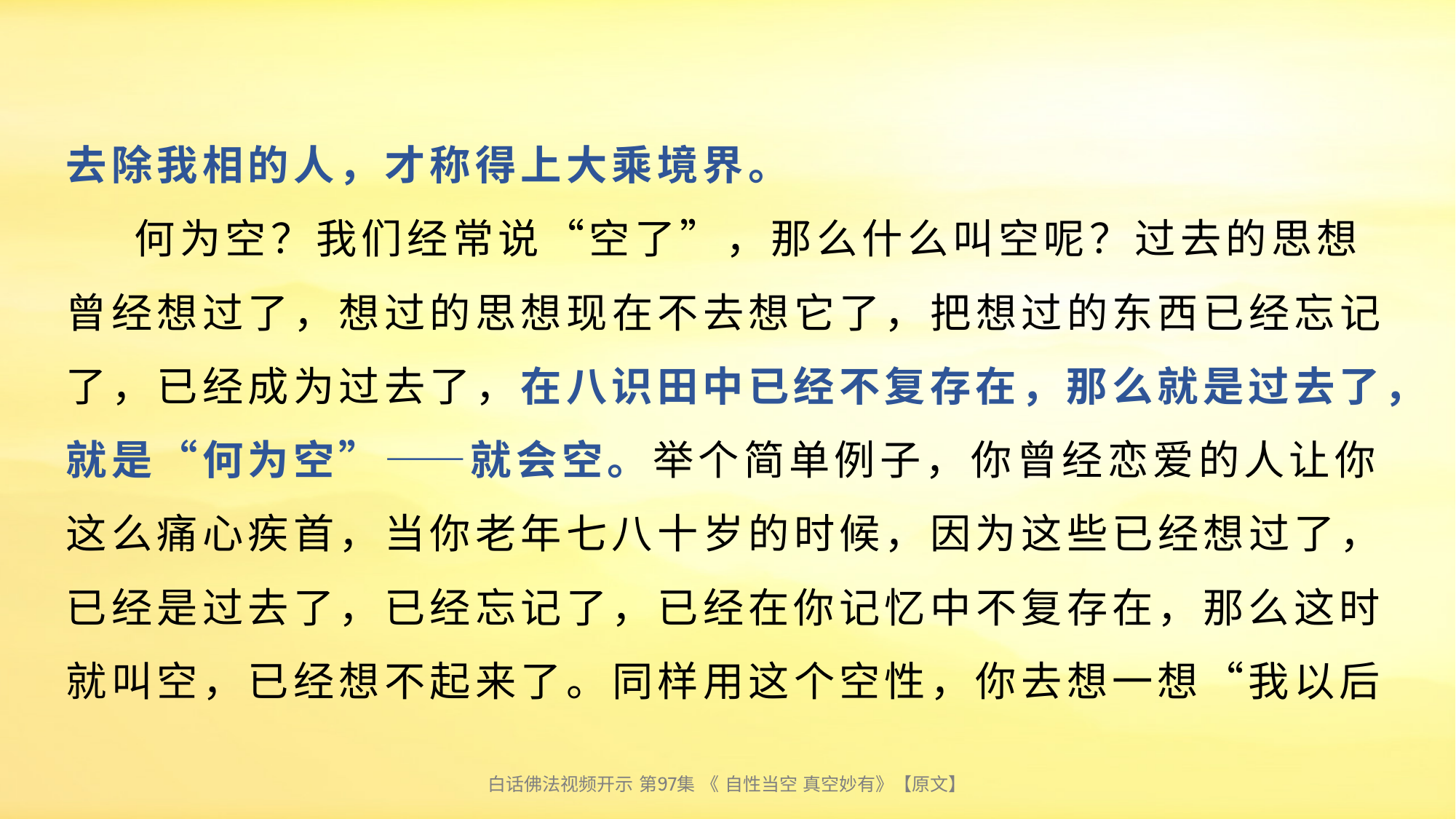

# 去除我相的人，才称得上大乘境界。 何为空？我们经常说“空了”，那么什么叫空呢？过去的思想曾经想过了，想过的思想现在不去想它了，把想过的东西已经忘记了，已经成为过去了，在八识田中已经不复存在，那么就是过去了，就是“何为空”——就会空。举个简单例子，你曾经恋爱的人让你这么痛心疾首，当你老年七八十岁的时候，因为这些已经想过了，已经是过去了，已经忘记了，已经在你记忆中不复存在，那么这时就叫空，已经想不起来了。同样用这个空性，你去想一想“我以后
白话佛法视频开示 第97集 《 自性当空 真空妙有》【原文】